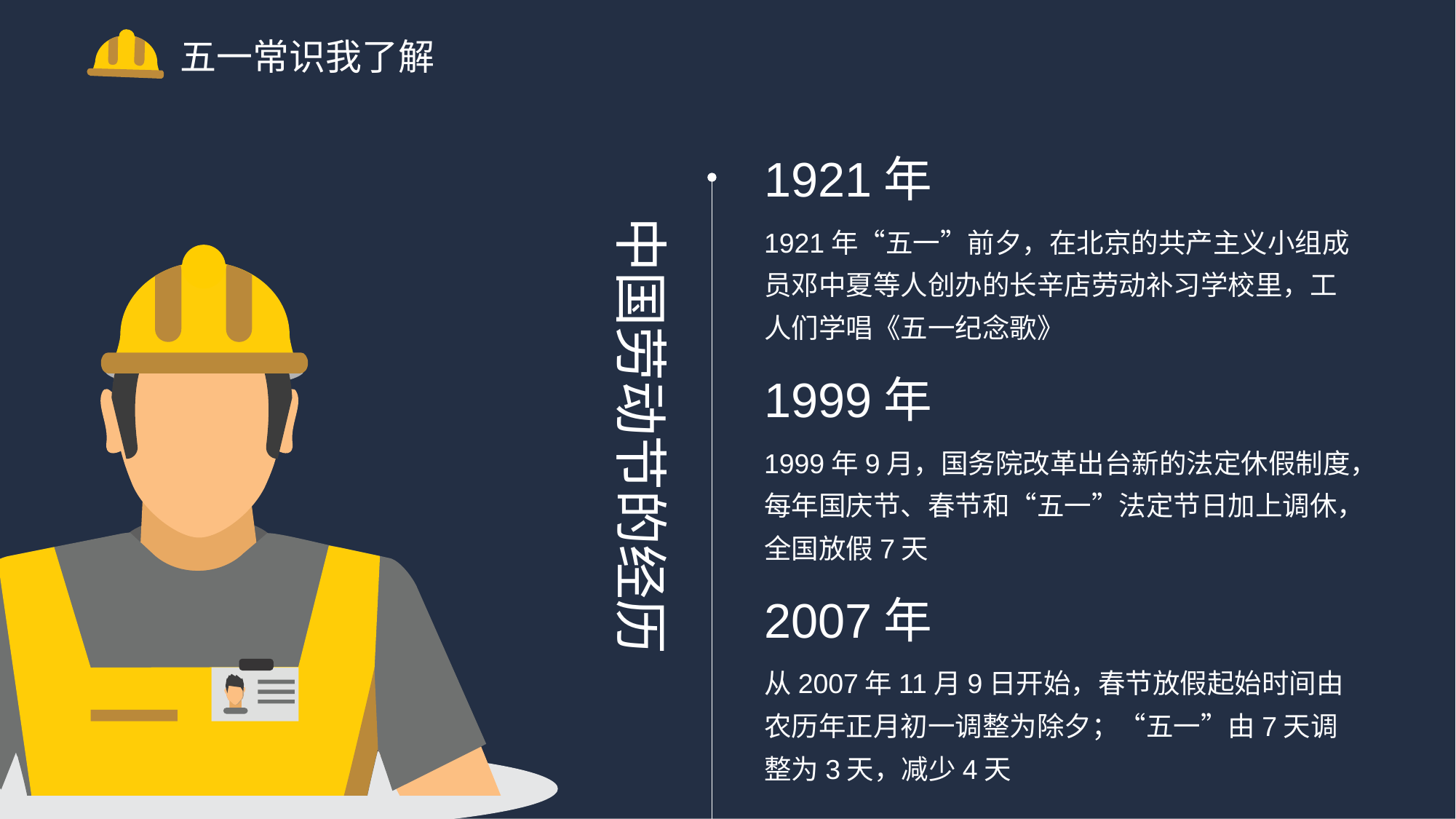

五一常识我了解

1921年
1921年“五一”前夕，在北京的共产主义小组成员邓中夏等人创办的长辛店劳动补习学校里，工人们学唱《五一纪念歌》
中国劳动节的经历

1999年
1999年9月，国务院改革出台新的法定休假制度，每年国庆节、春节和“五一”法定节日加上调休，全国放假7天
2007年
从2007年11月9日开始，春节放假起始时间由农历年正月初一调整为除夕；“五一”由7天调整为3天，减少4天